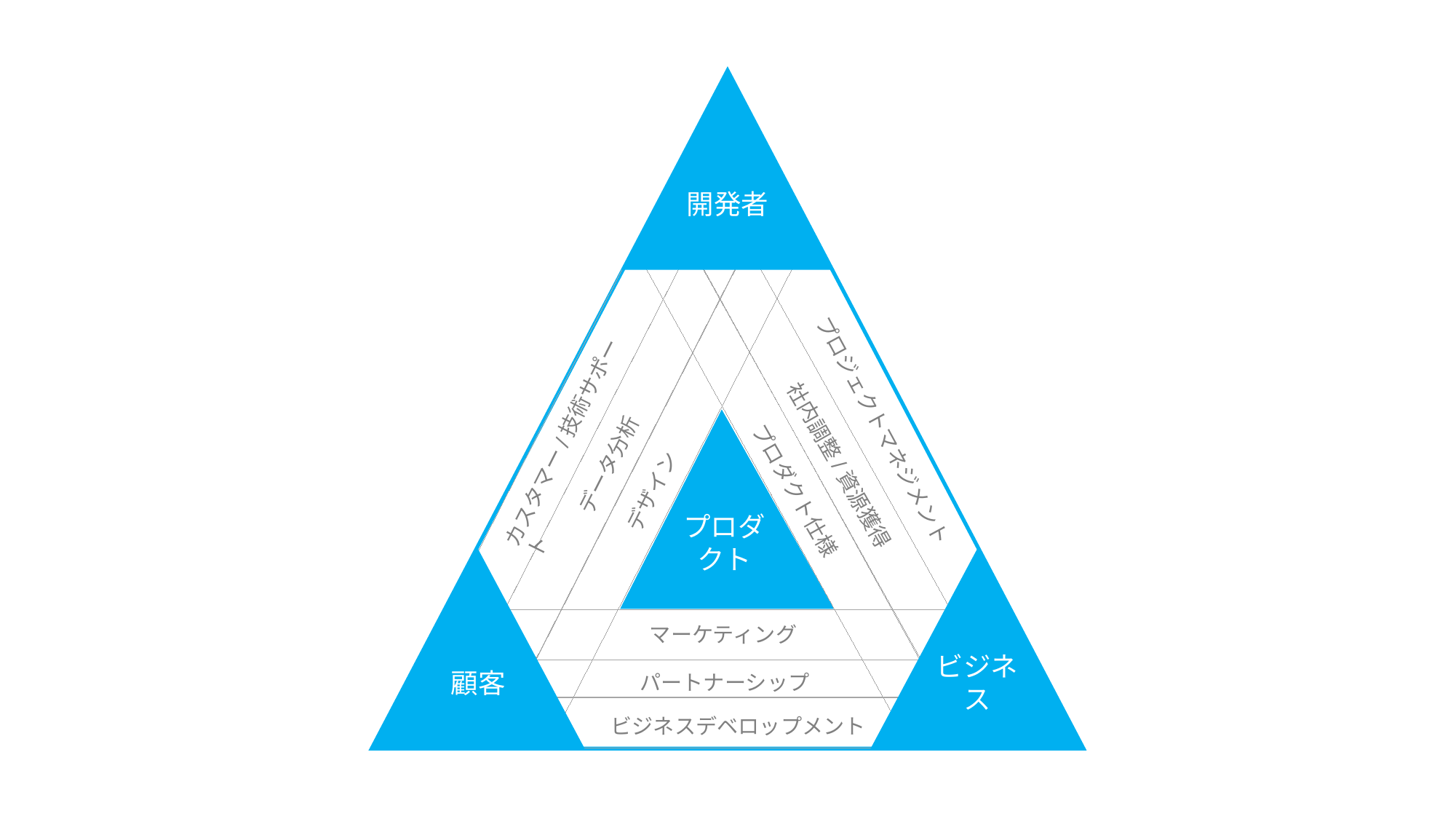

開発者

プロダクト

プロジェクトマネジメント
カスタマー/技術サポート

データ分析
社内調整/資源獲得

デザイン
プロダクト仕様
顧客

ビジネ
ス

マーケティング

パートナーシップ

ビジネスデベロップメント